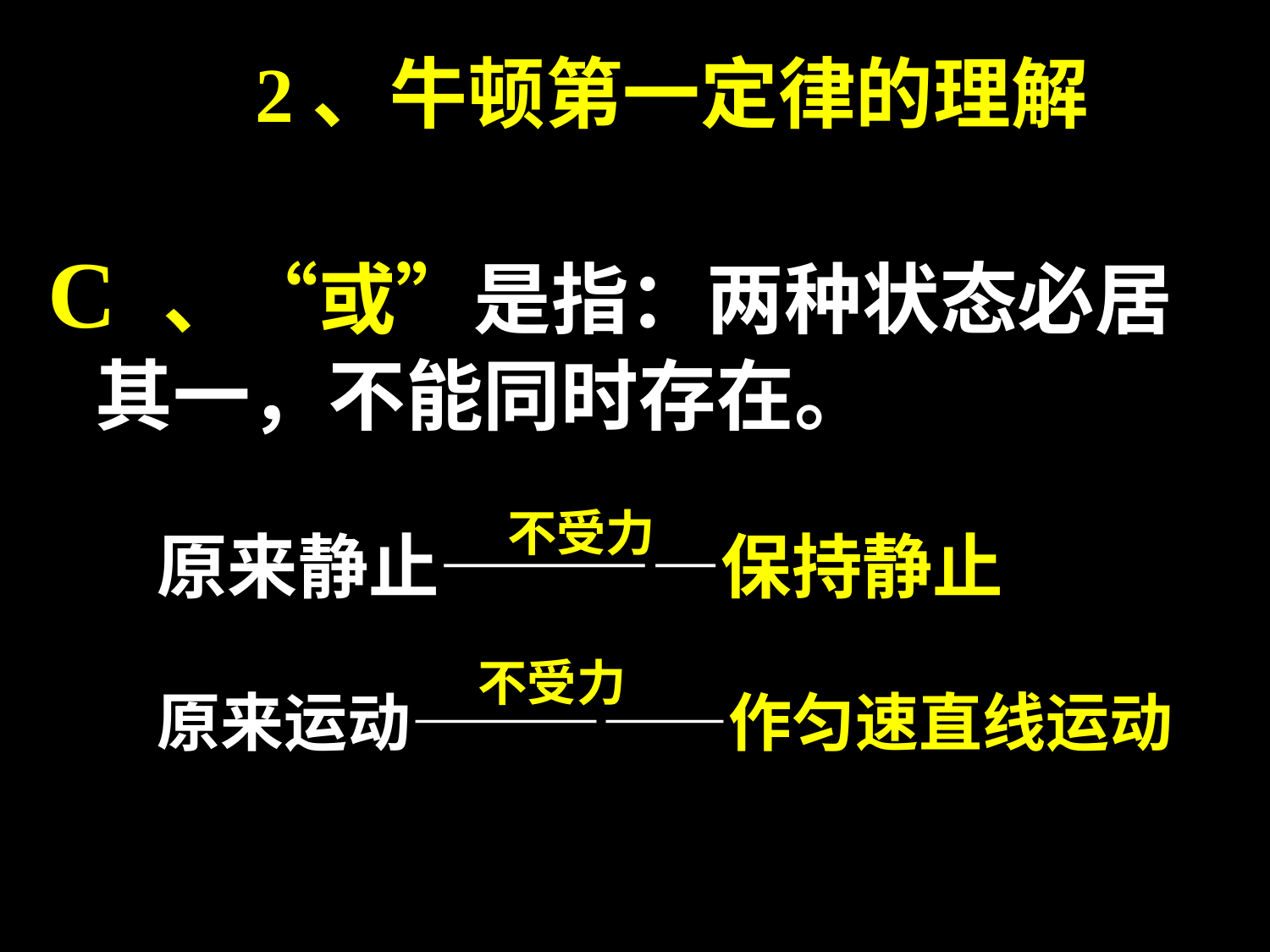

# 2、牛顿第一定律的理解
C 、“或”是指：两种状态必居其一，不能同时存在。

不受力
原来静止————保持静止
不受力
原来运动—————作匀速直线运动